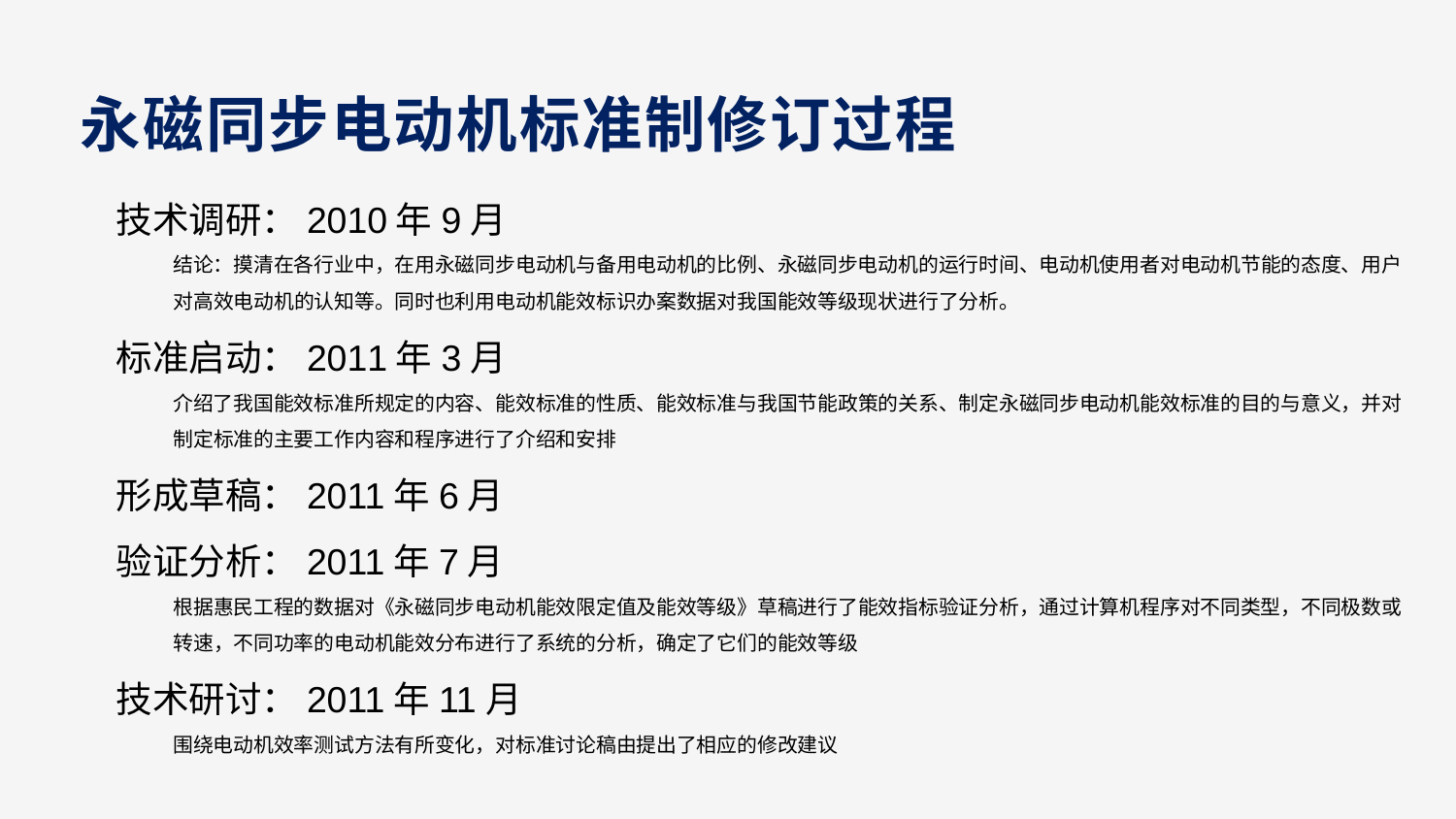

永磁同步电动机标准制修订过程
技术调研：2010年9月
结论：摸清在各行业中，在用永磁同步电动机与备用电动机的比例、永磁同步电动机的运行时间、电动机使用者对电动机节能的态度、用户对高效电动机的认知等。同时也利用电动机能效标识办案数据对我国能效等级现状进行了分析。
标准启动：2011年3月
介绍了我国能效标准所规定的内容、能效标准的性质、能效标准与我国节能政策的关系、制定永磁同步电动机能效标准的目的与意义，并对制定标准的主要工作内容和程序进行了介绍和安排
形成草稿：2011年6月
验证分析：2011年7月
根据惠民工程的数据对《永磁同步电动机能效限定值及能效等级》草稿进行了能效指标验证分析，通过计算机程序对不同类型，不同极数或转速，不同功率的电动机能效分布进行了系统的分析，确定了它们的能效等级
技术研讨：2011年11月
围绕电动机效率测试方法有所变化，对标准讨论稿由提出了相应的修改建议